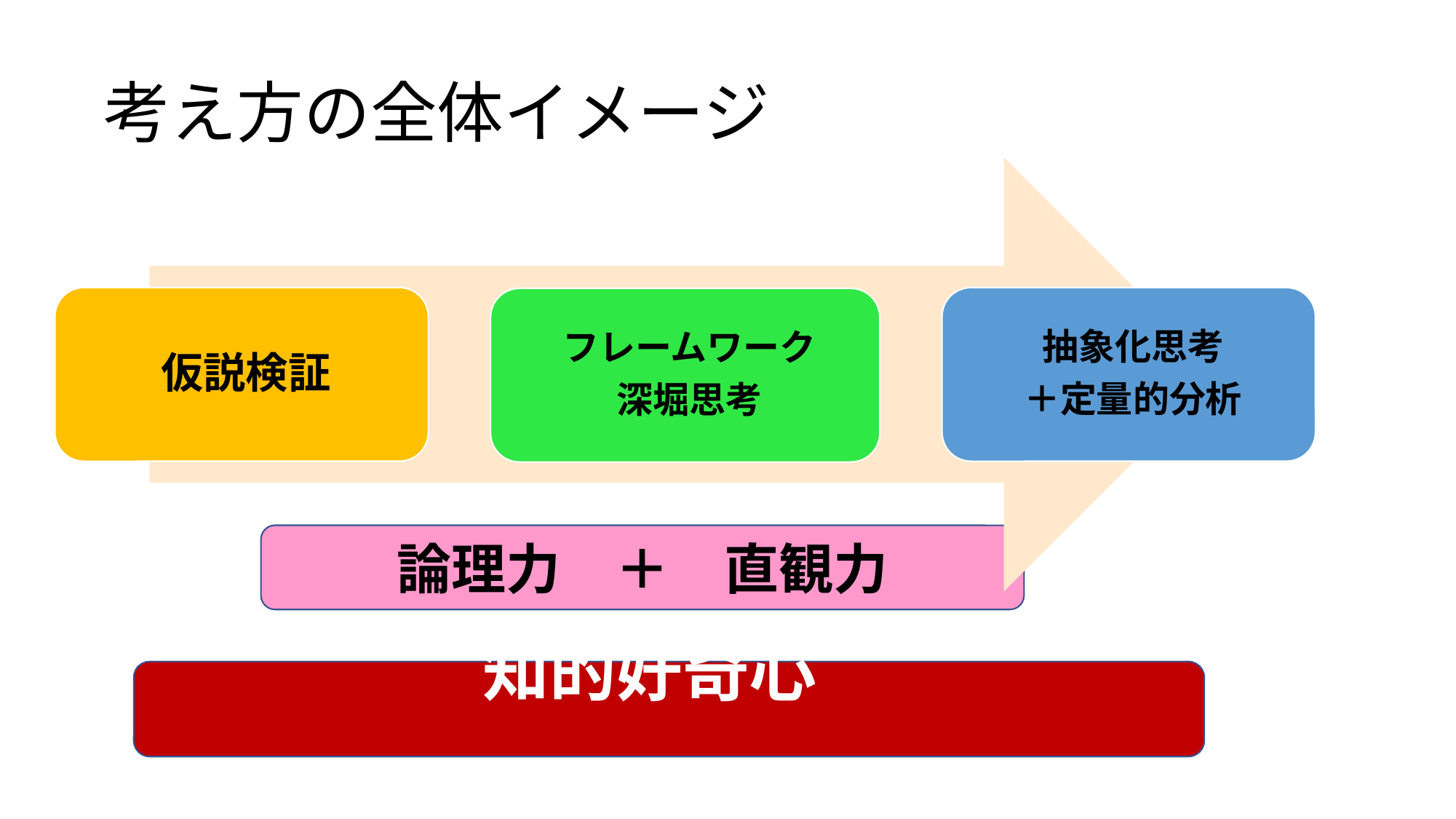

考え方の全体イメージ
仮説検証
フレームワーク
深堀思考
抽象化思考
＋定量的分析
論理力　＋　直観力
　　　　　知的好奇心